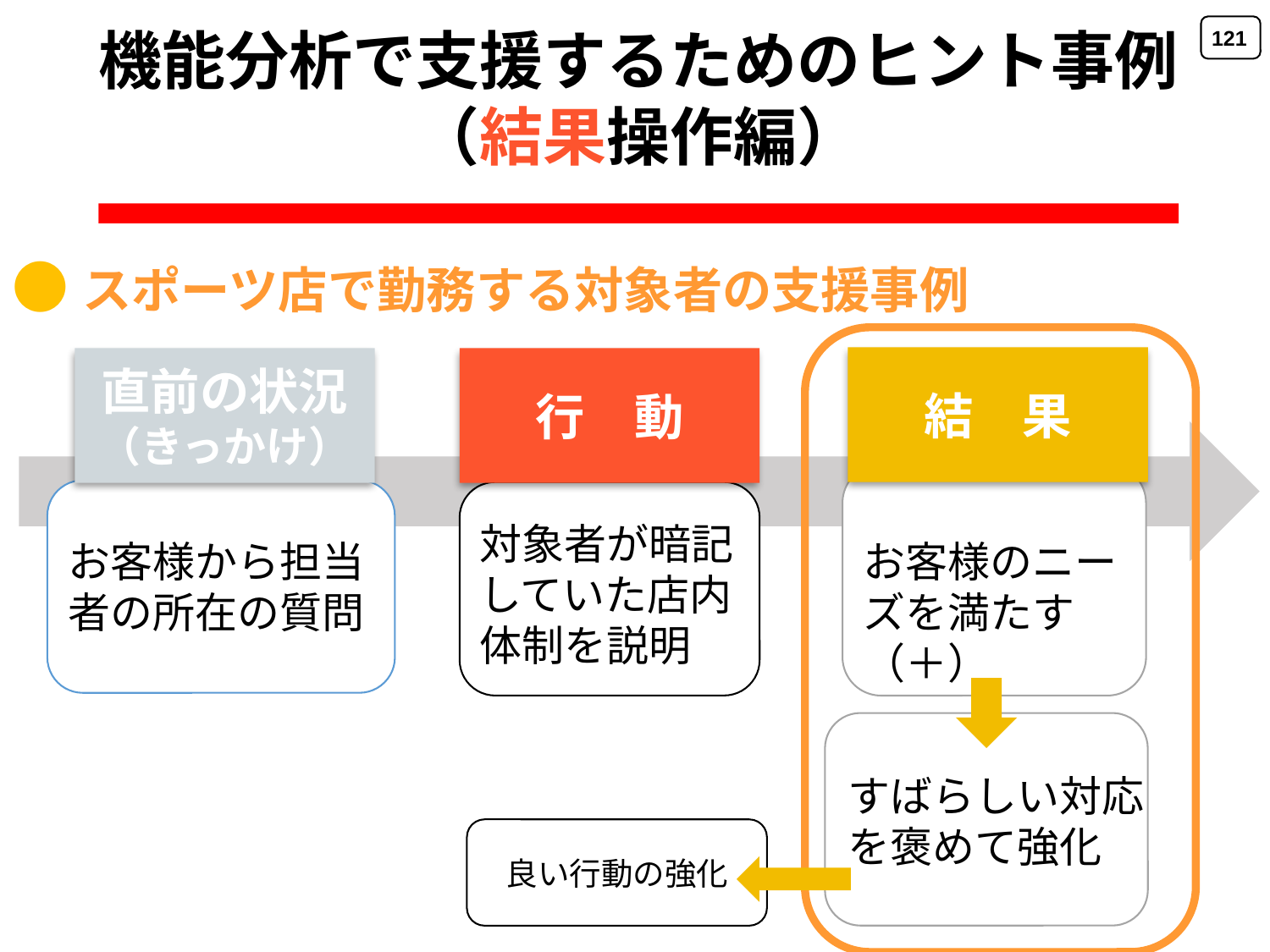

121
機能分析で支援するためのヒント事例（結果操作編）

●スポーツ店で勤務する対象者の支援事例

結　果
行　動
直前の状況
（きっかけ）

対象者が暗記していた店内体制を説明
お客様のニーズを満たす（＋）
お客様から担当者の所在の質問

すばらしい対応を褒めて強化
良い行動の強化